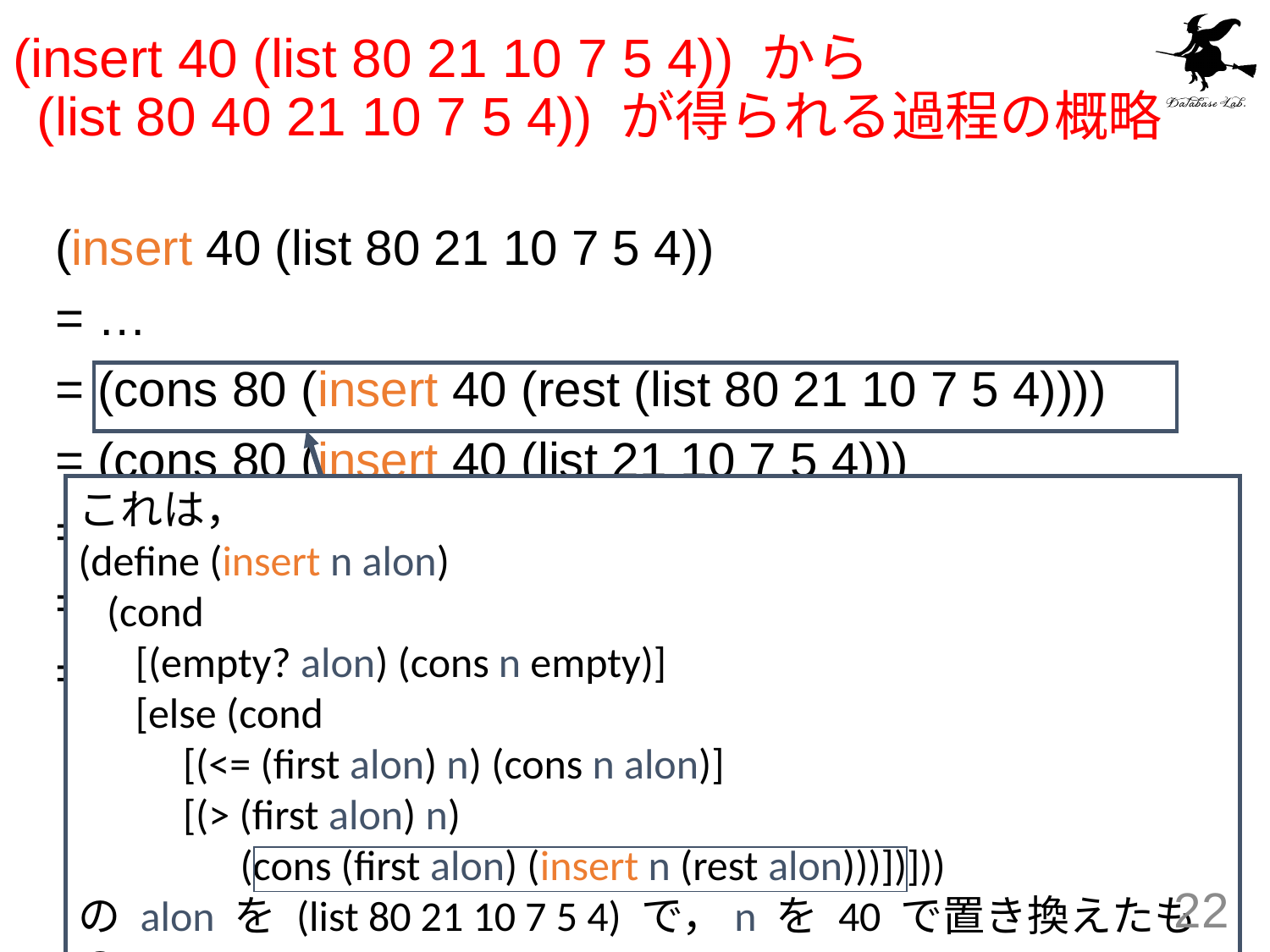

# (insert 40 (list 80 21 10 7 5 4)) から (list 80 40 21 10 7 5 4)) が得られる過程の概略
(insert 40 (list 80 21 10 7 5 4))
= …
= (cons 80 (insert 40 (rest (list 80 21 10 7 5 4))))
= (cons 80 (insert 40 (list 21 10 7 5 4)))
= …
= (cons 80 (cons 40 (list 21 10 7 5 4)))
= (list 80 40 21 10 7 5 4)

これは，
(define (insert n alon)
   (cond
      [(empty? alon) (cons n empty)]
      [else (cond
           [(<= (first alon) n) (cons n alon)]
           [(> (first alon) n)
                 (cons (first alon) (insert n (rest alon)))])]))
の alon を (list 80 21 10 7 5 4) で，n を 40 で置き換えたもの

22